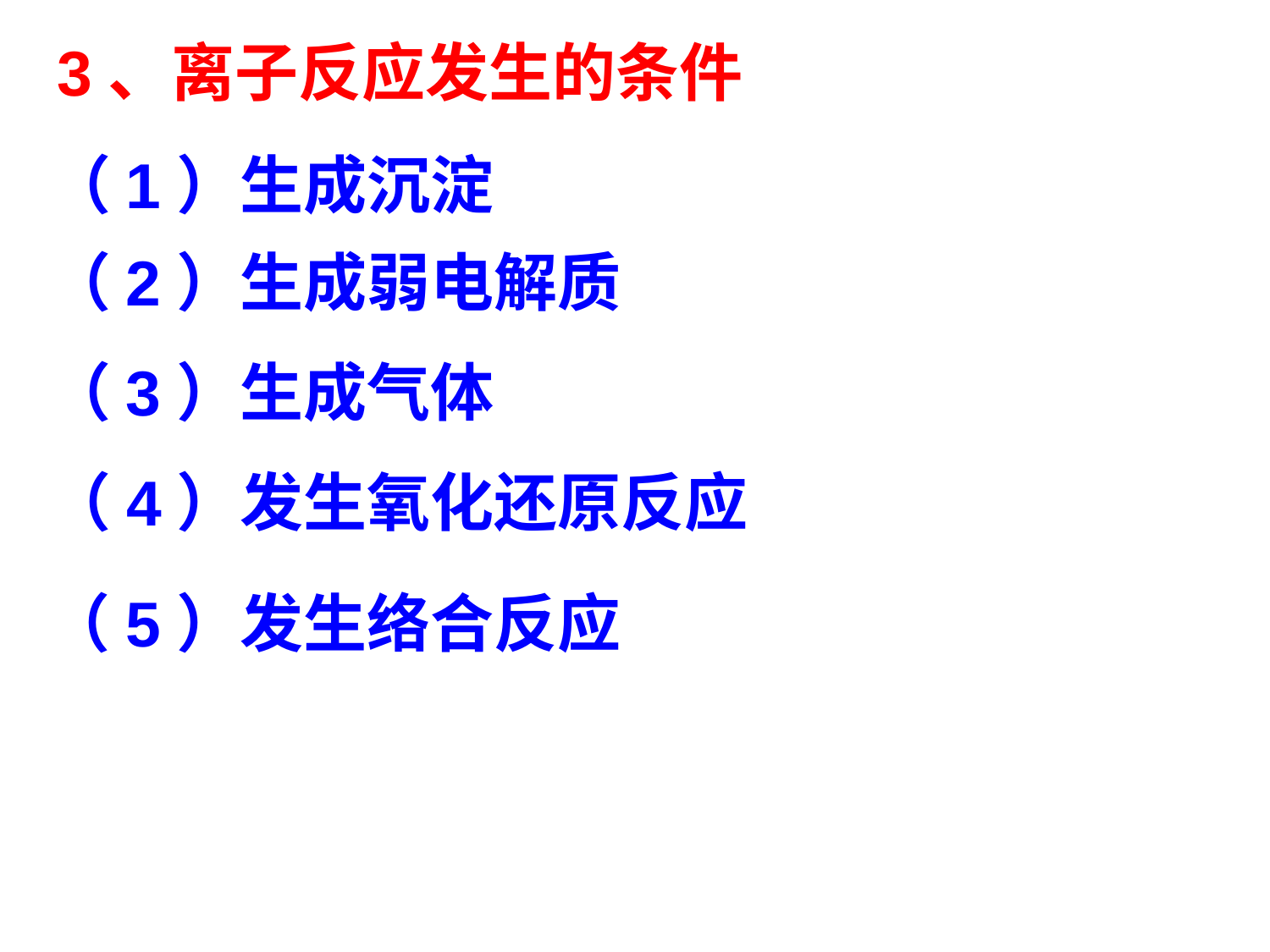

3、离子反应发生的条件
（1）生成沉淀
（2）生成弱电解质
（3）生成气体
（4）发生氧化还原反应
（5）发生络合反应